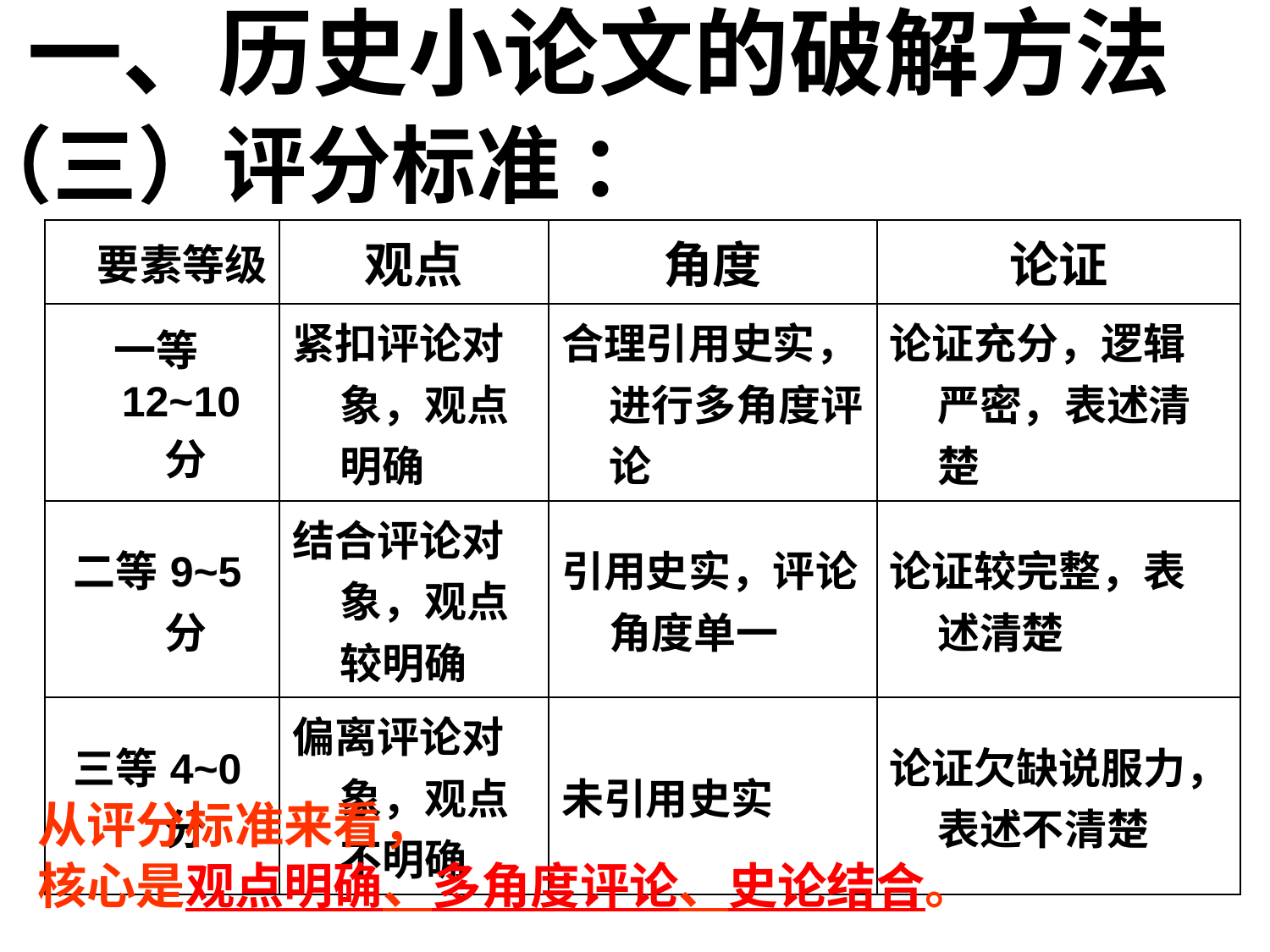

一、历史小论文的破解方法

（三）评分标准 ：
| 要素等级 | 观点 | 角度 | 论证 |
| --- | --- | --- | --- |
| 一等12~10分 | 紧扣评论对象，观点明确 | 合理引用史实，进行多角度评论 | 论证充分，逻辑严密，表述清楚 |
| 二等9~5分 | 结合评论对象，观点较明确 | 引用史实，评论角度单一 | 论证较完整，表述清楚 |
| 三等4~0分 | 偏离评论对象，观点不明确 | 未引用史实 | 论证欠缺说服力，表述不清楚 |

从评分标准来看，
核心是观点明确、多角度评论、史论结合。